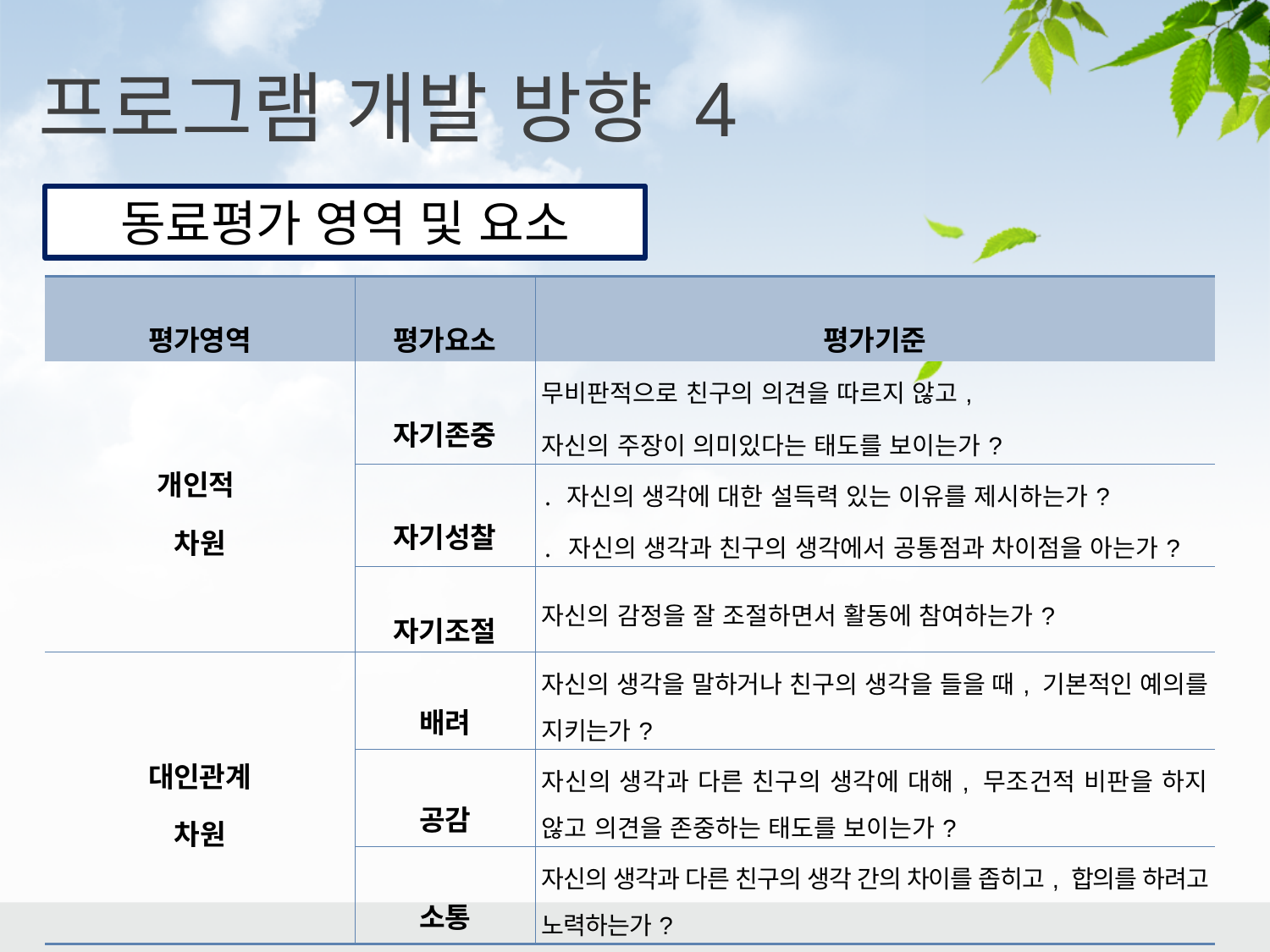

프로그램 개발 방향 4
동료평가 영역 및 요소
| 평가영역 | 평가요소 | 평가기준 |
| --- | --- | --- |
| 개인적 차원 | 자기존중 | 무비판적으로 친구의 의견을 따르지 않고, 자신의 주장이 의미있다는 태도를 보이는가? |
|  | 자기성찰 | ․ 자신의 생각에 대한 설득력 있는 이유를 제시하는가? ․ 자신의 생각과 친구의 생각에서 공통점과 차이점을 아는가? |
|  | 자기조절 | 자신의 감정을 잘 조절하면서 활동에 참여하는가? |
| 대인관계 차원 | 배려 | 자신의 생각을 말하거나 친구의 생각을 들을 때, 기본적인 예의를 지키는가? |
|  | 공감 | 자신의 생각과 다른 친구의 생각에 대해, 무조건적 비판을 하지 않고 의견을 존중하는 태도를 보이는가? |
|  | 소통 | 자신의 생각과 다른 친구의 생각 간의 차이를 좁히고, 합의를 하려고 노력하는가? |